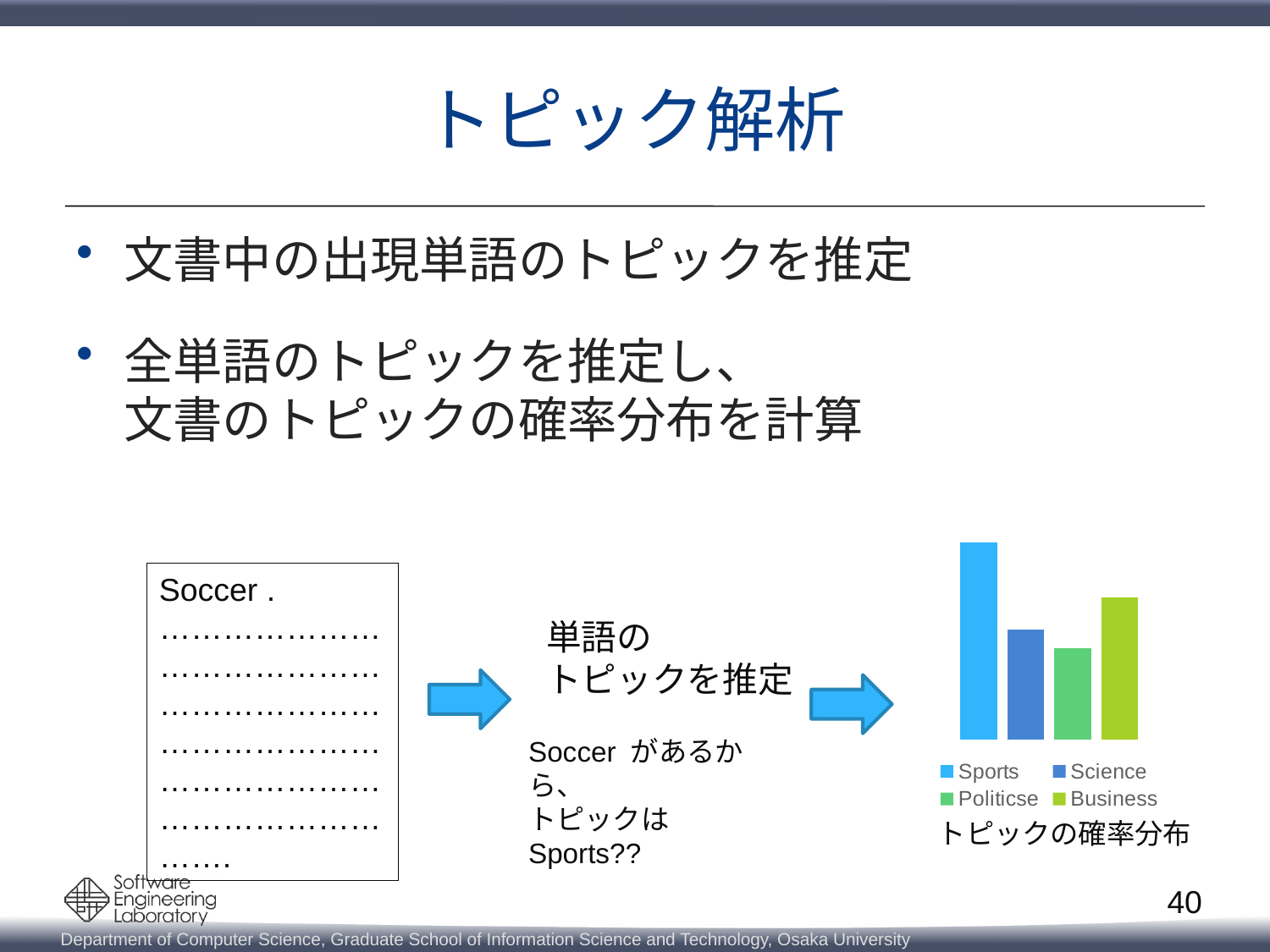

# トピック解析
文書中の出現単語のトピックを推定
全単語のトピックを推定し、
文書のトピックの確率分布を計算

### Chart

| Category | Sports | Science | Politicse | Business |
|---|---|---|---|---|
| 分類 1 | 4.3 | 2.4 | 2.0 | 3.1 |
Soccer .…………………………………………………………………………………………………………………….
単語の
トピックを推定

Soccer があるから、
トピックは Sports??
トピックの確率分布
40